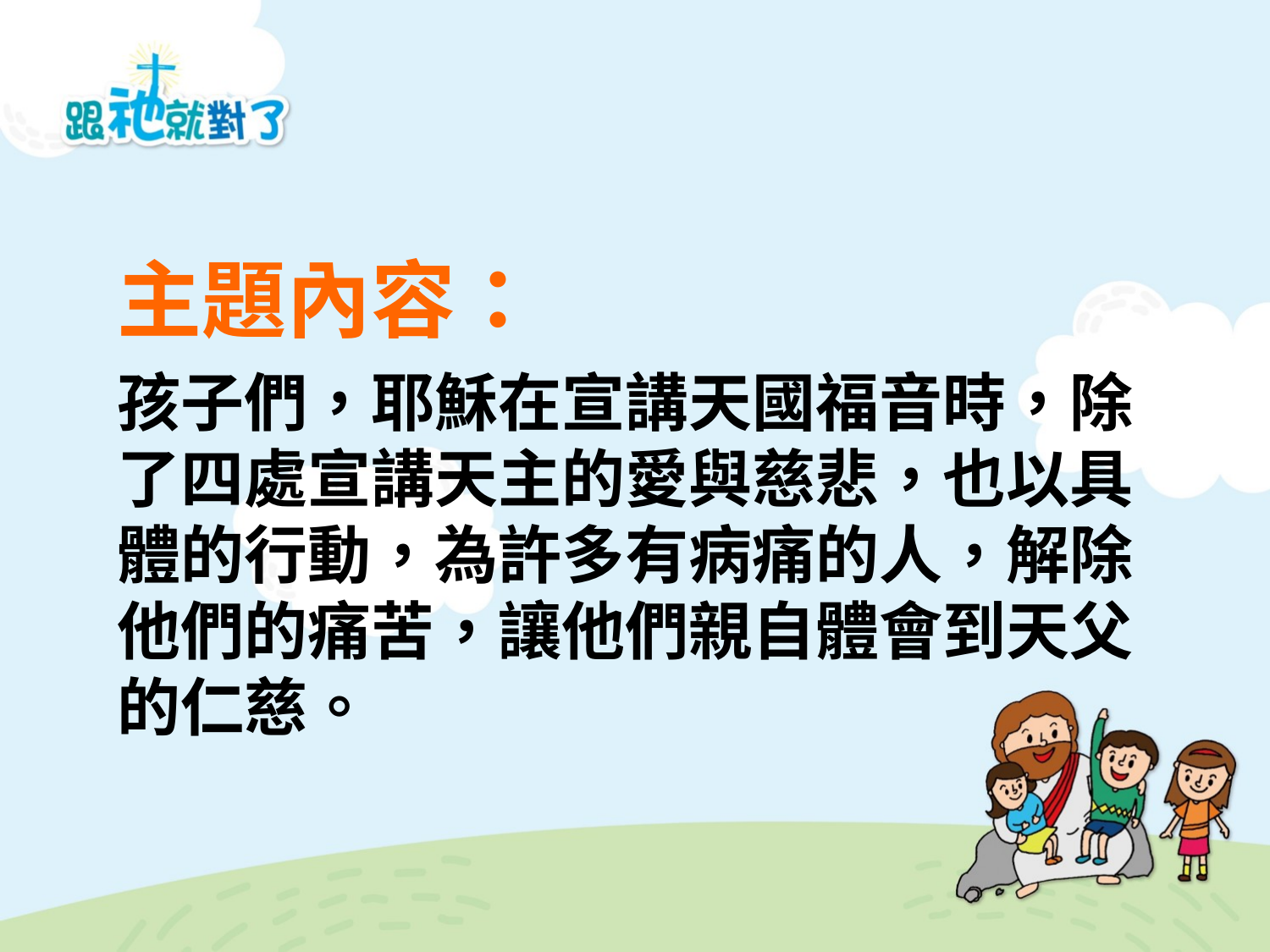

主題內容：
孩子們，耶穌在宣講天國福音時，除了四處宣講天主的愛與慈悲，也以具體的行動，為許多有病痛的人，解除他們的痛苦，讓他們親自體會到天父的仁慈。